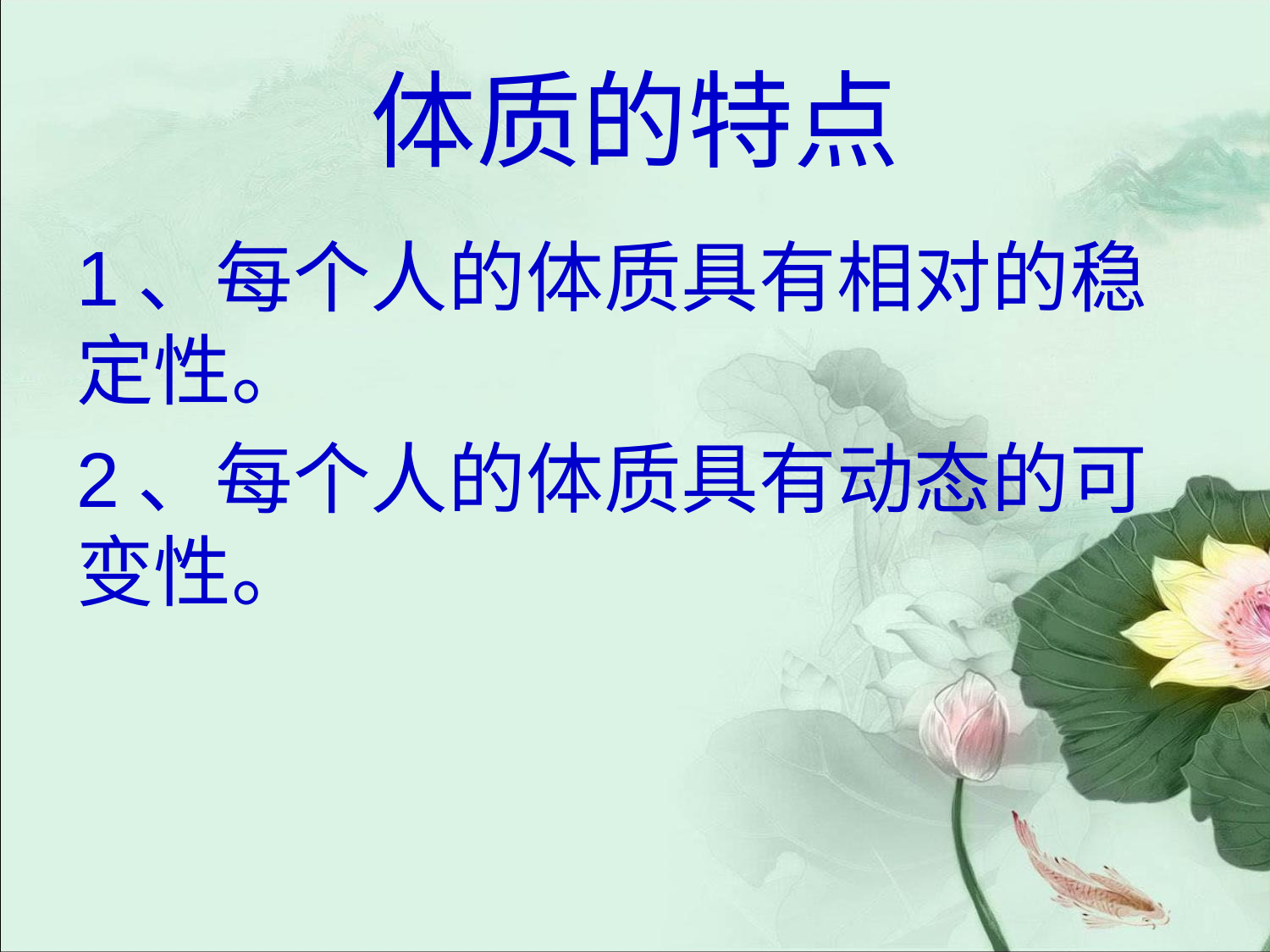

# 体质的特点
1、每个人的体质具有相对的稳定性。
2、每个人的体质具有动态的可变性。